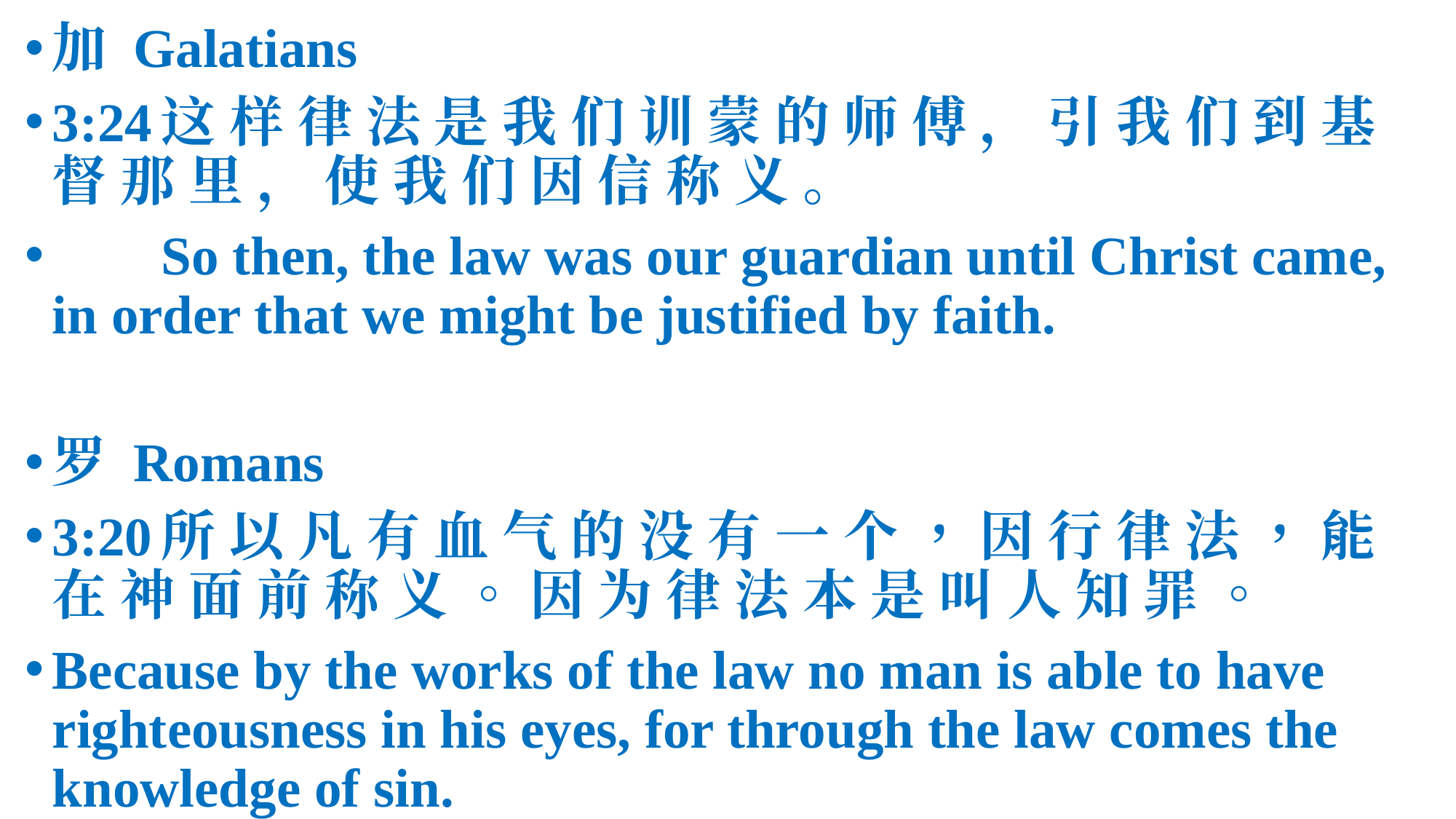

加 Galatians
3:24	这 样 律 法 是 我 们 训 蒙 的 师 傅 ， 引 我 们 到 基 督 那 里 ， 使 我 们 因 信 称 义 。
   	So then, the law was our guardian until Christ came, in order that we might be justified by faith.

罗 Romans
3:20	所 以 凡 有 血 气 的 没 有 一 个 ， 因 行 律 法 ， 能 在 神 面 前 称 义 。 因 为 律 法 本 是 叫 人 知 罪 。
Because by the works of the law no man is able to have righteousness in his eyes, for through the law comes the knowledge of sin.